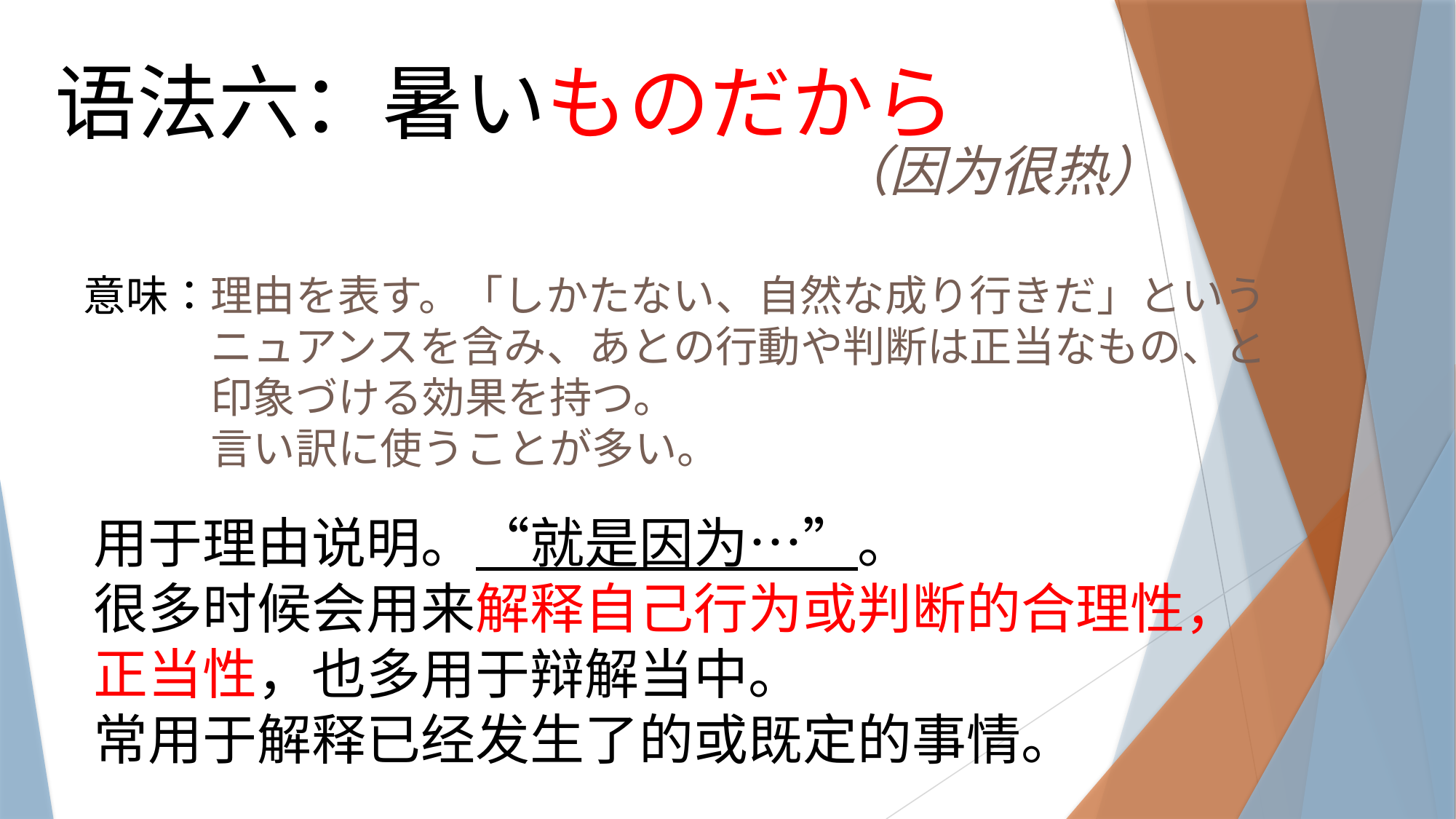

语法六：暑いものだから
（因为很热）
意味：理由を表す。「しかたない、自然な成り行きだ」という
　　　ニュアンスを含み、あとの行動や判断は正当なもの、と
　　　印象づける効果を持つ。
　　　言い訳に使うことが多い。
用于理由说明。“就是因为…”。
很多时候会用来解释自己行为或判断的合理性，
正当性，也多用于辩解当中。
常用于解释已经发生了的或既定的事情。